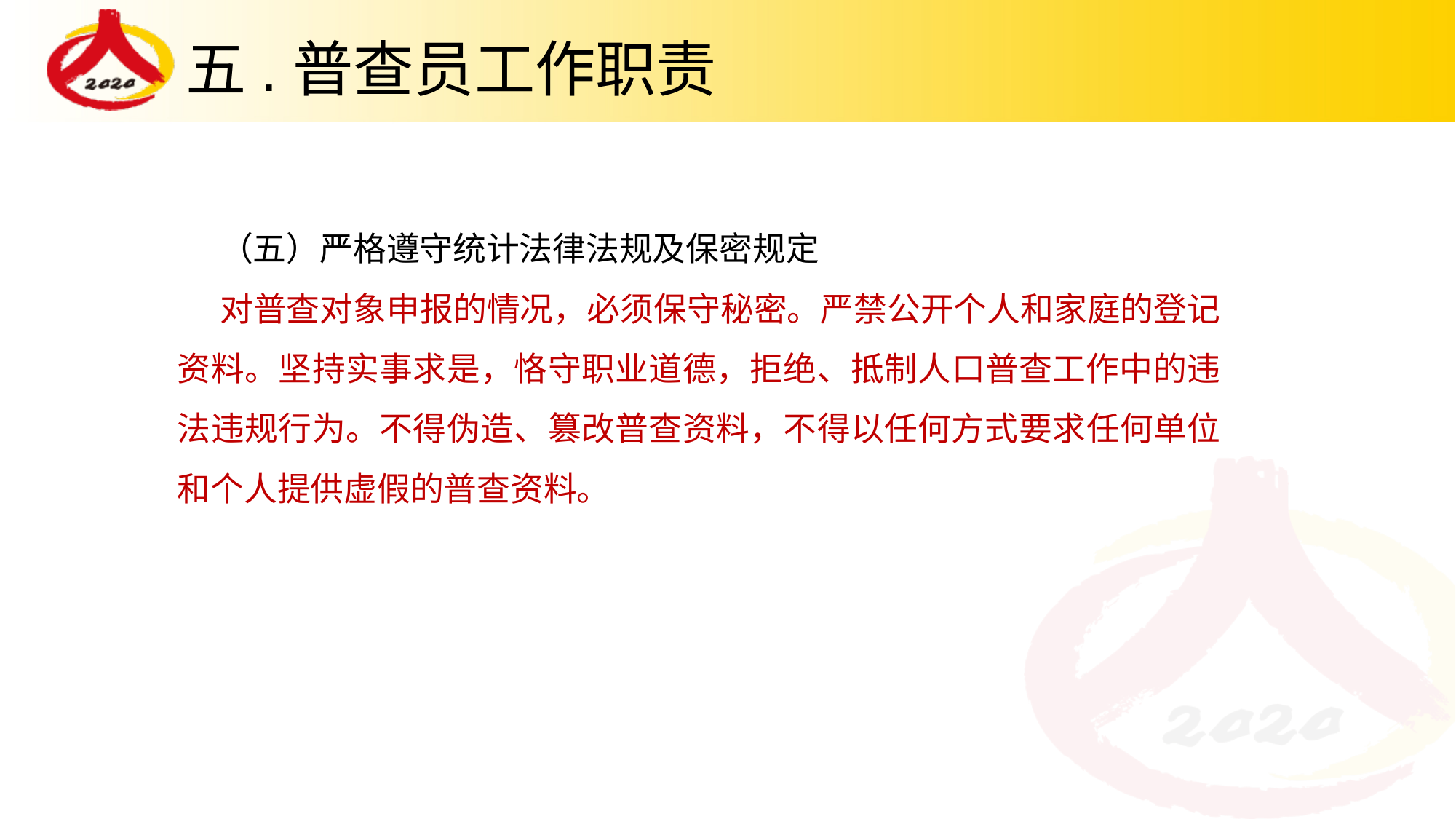

五.普查员工作职责
（五）严格遵守统计法律法规及保密规定
对普查对象申报的情况，必须保守秘密。严禁公开个人和家庭的登记资料。坚持实事求是，恪守职业道德，拒绝、抵制人口普查工作中的违法违规行为。不得伪造、篡改普查资料，不得以任何方式要求任何单位和个人提供虚假的普查资料。
32